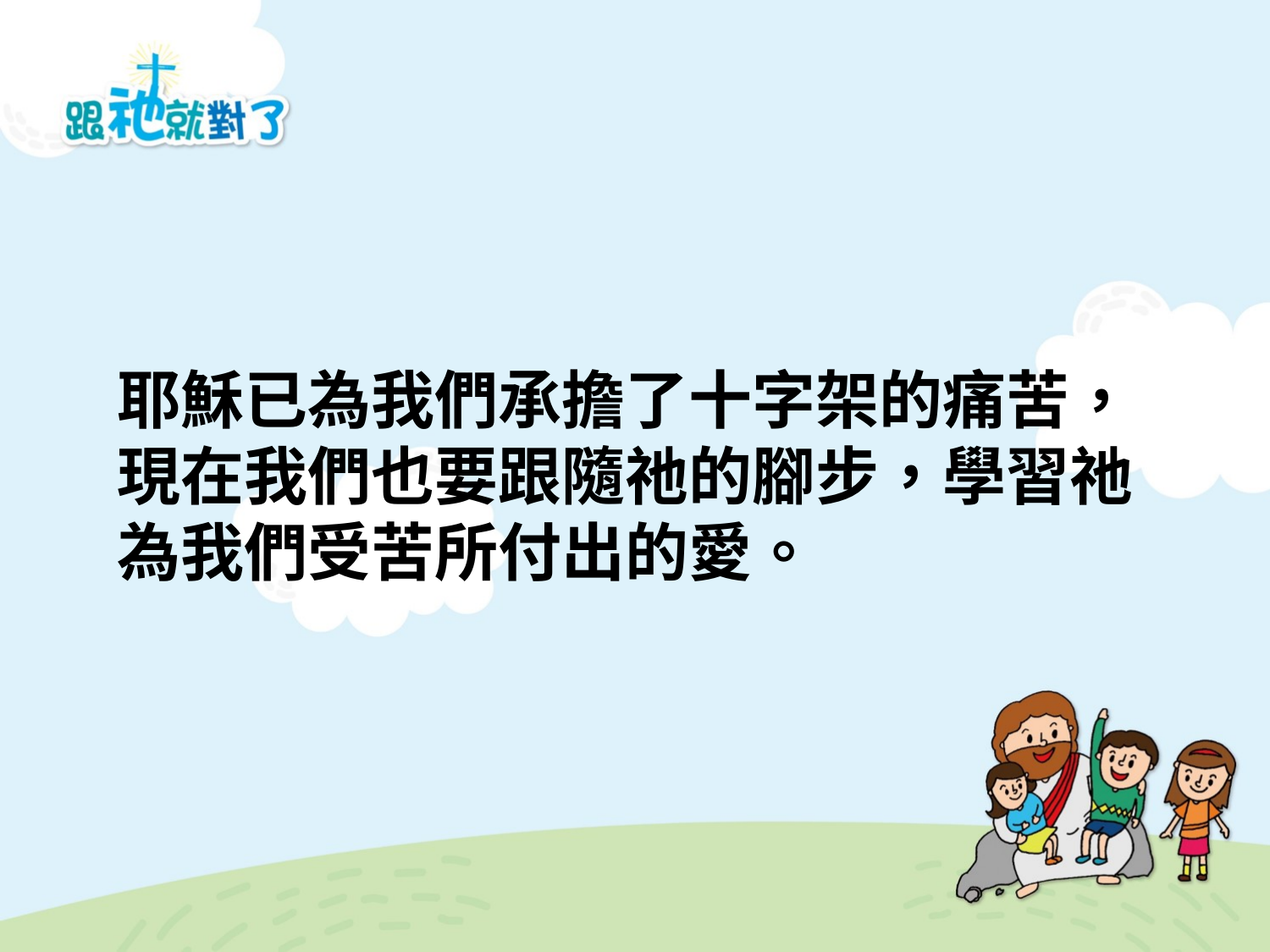

耶穌已為我們承擔了十字架的痛苦，現在我們也要跟隨祂的腳步，學習祂為我們受苦所付出的愛。